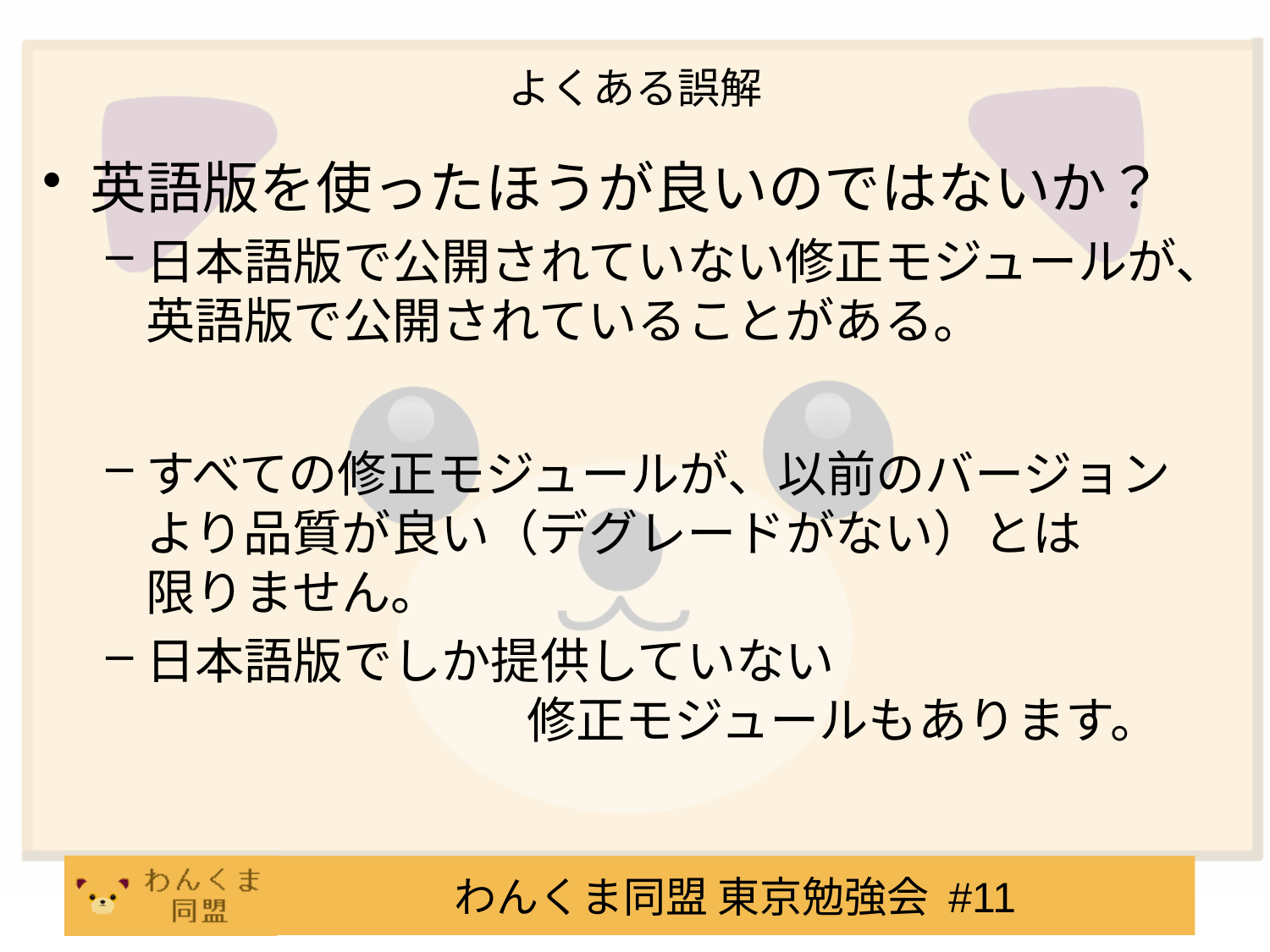

# よくある誤解
英語版を使ったほうが良いのではないか？
日本語版で公開されていない修正モジュールが、英語版で公開されていることがある。

すべての修正モジュールが、以前のバージョン
より品質が良い（デグレードがない）とは
限りません。
日本語版でしか提供していない
			修正モジュールもあります。